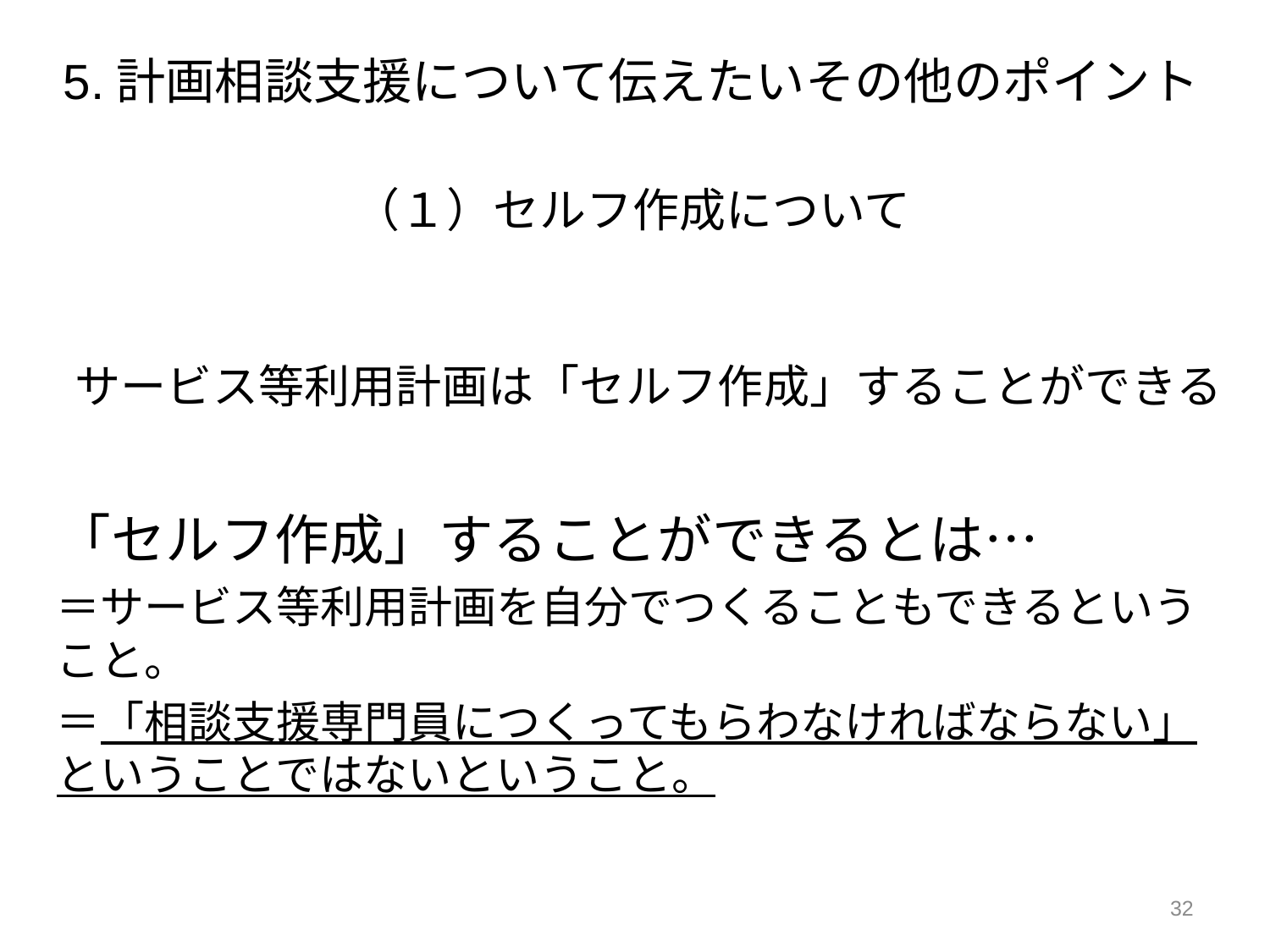

5.計画相談支援について伝えたいその他のポイント

（１）セルフ作成について

サービス等利用計画は「セルフ作成」することができる
「セルフ作成」することができるとは…
＝サービス等利用計画を自分でつくることもできるということ。
＝「相談支援専門員につくってもらわなければならない」ということではないということ。
32